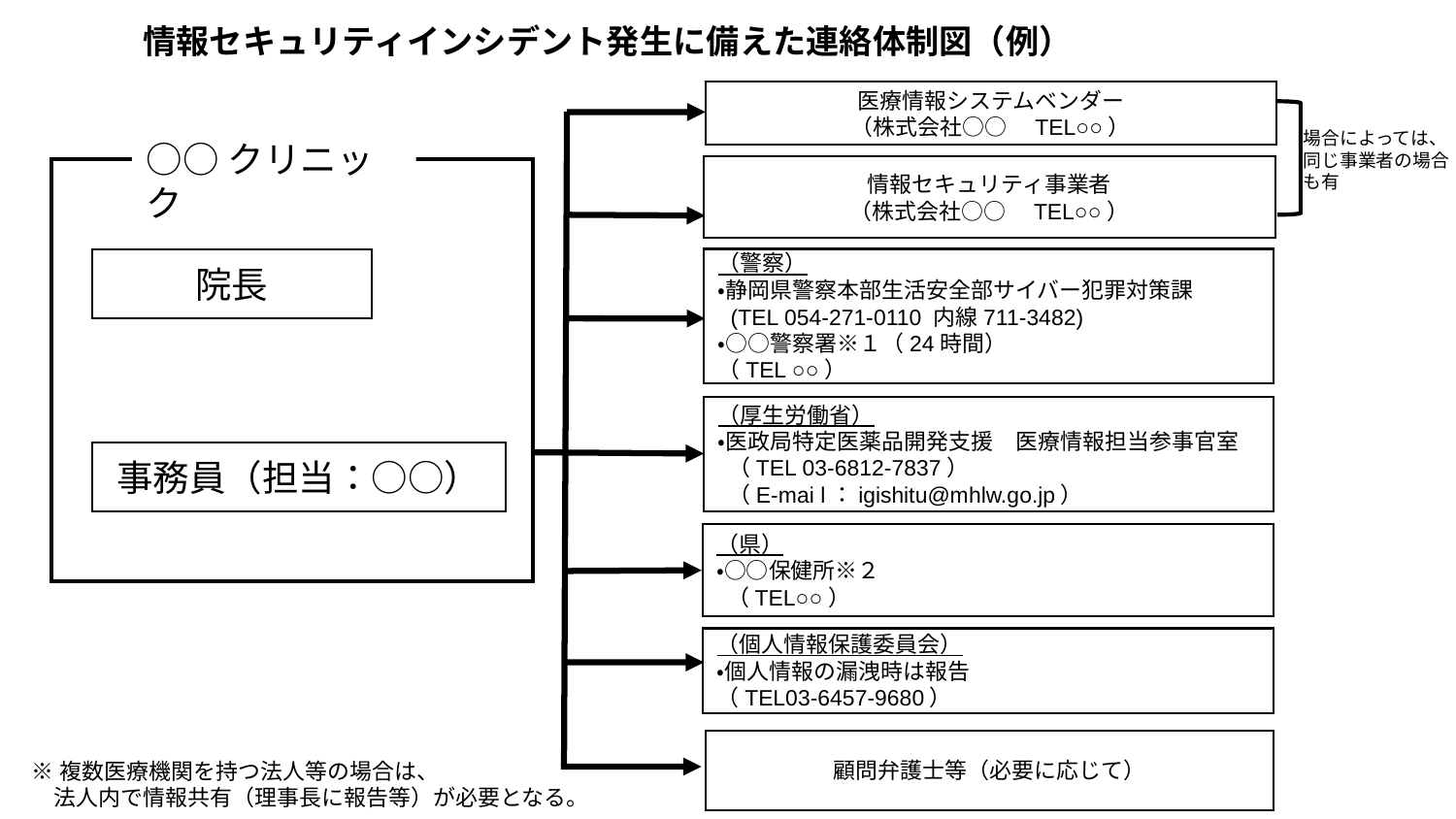

# 情報セキュリティインシデント発生に備えた連絡体制図（例）
医療情報システムベンダー
（株式会社○○　TEL○○）

場合によっては、同じ事業者の場合も有
○○クリニック
情報セキュリティ事業者
（株式会社○○　TEL○○）

院長
（警察）
・静岡県警察本部生活安全部サイバー犯罪対策課
  (TEL 054-271-0110 内線711-3482)
・○○警察署※１（24時間）
（TEL ○○）

（厚生労働省）
・医政局特定医薬品開発支援　医療情報担当参事官室
 （TEL 03-6812-7837）
 （E-mai l：igishitu@mhlw.go.jp）
事務員（担当：○○）

（県）
・○○保健所※２
 （TEL○○）

（個人情報保護委員会）
・個人情報の漏洩時は報告
（TEL03-6457-9680）

顧問弁護士等（必要に応じて）
※複数医療機関を持つ法人等の場合は、
　法人内で情報共有（理事長に報告等）が必要となる。